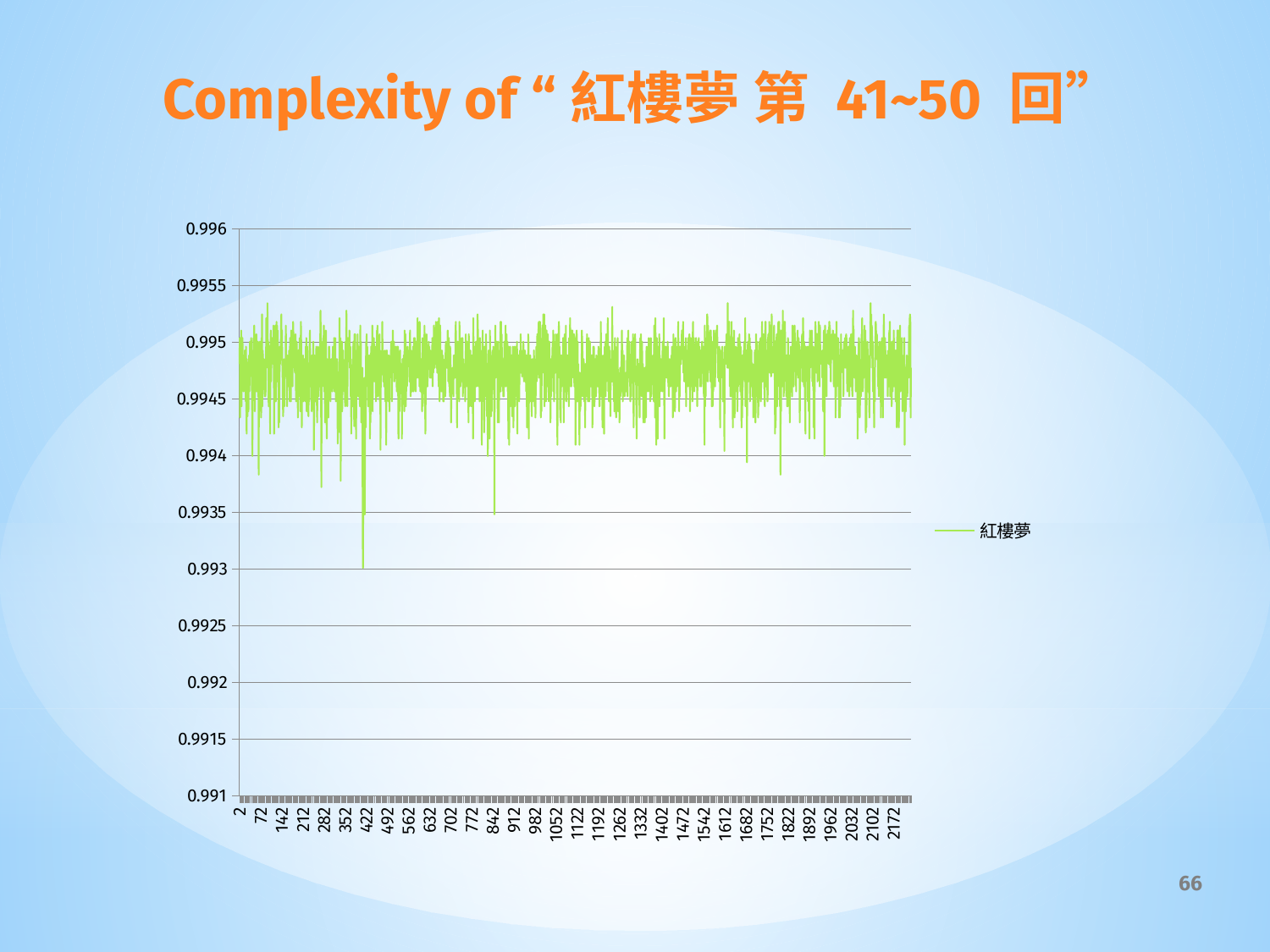

# Complexity of “紅樓夢 第 41~50 回”

### Chart

| Category |  |
|---|---|
66